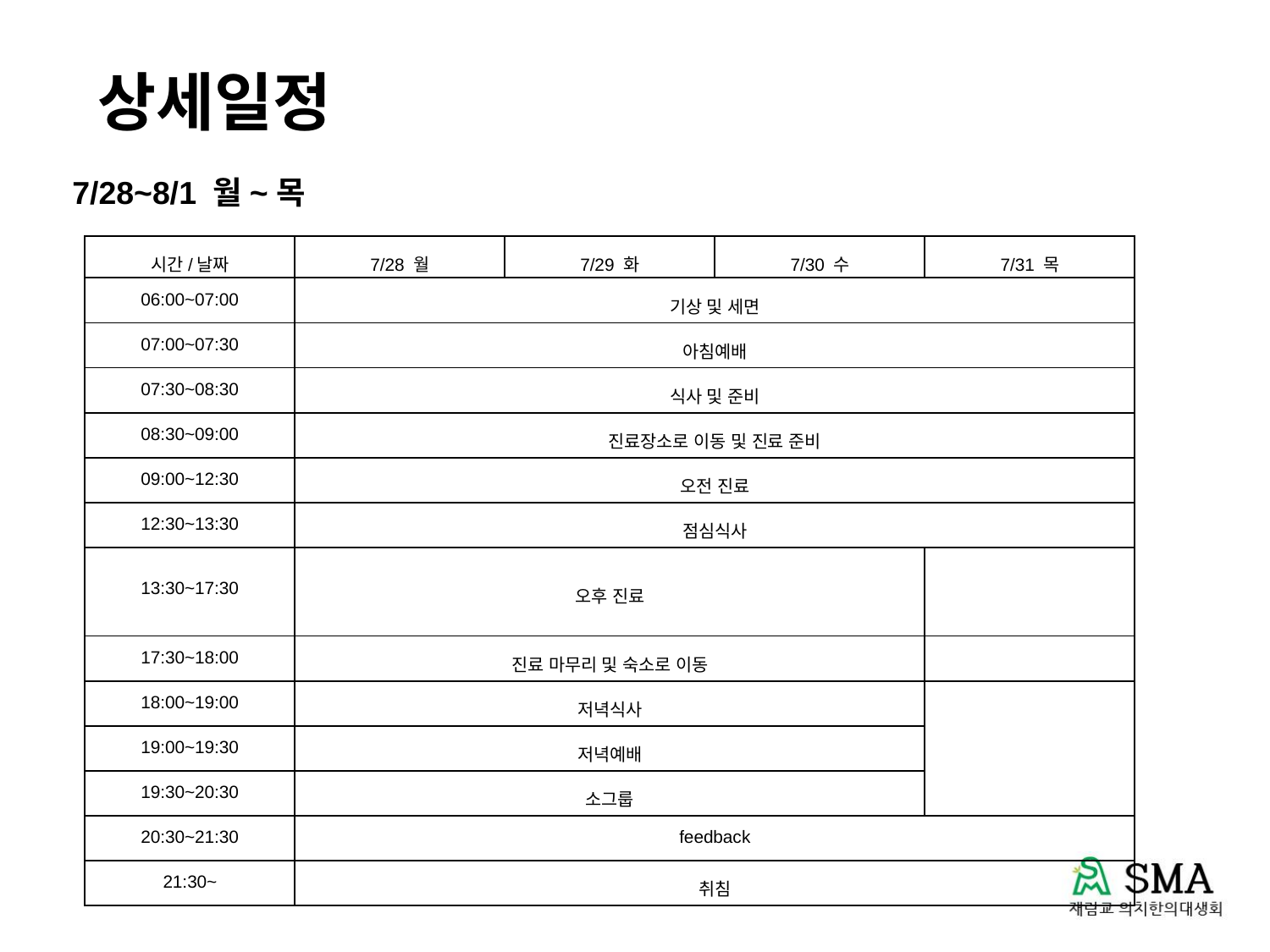

상세일정
7/28~8/1 월~목

| 시간/날짜 | 7/28 월 | 7/29 화 | 7/30 수 | 7/31 목 |
| --- | --- | --- | --- | --- |
| 06:00~07:00 | 기상 및 세면 |  |  |  |
| 07:00~07:30 | 아침예배 |  |  |  |
| 07:30~08:30 | 식사 및 준비 |  |  |  |
| 08:30~09:00 | 진료장소로 이동 및 진료 준비 |  |  |  |
| 09:00~12:30 | 오전 진료 |  |  |  |
| 12:30~13:30 | 점심식사 |  |  |  |
| 13:30~17:30 | 오후 진료 |  |  |  |
| 17:30~18:00 | 진료 마무리 및 숙소로 이동 |  |  |  |
| 18:00~19:00 | 저녁식사 |  |  |  |
| 19:00~19:30 | 저녁예배 |  |  |  |
| 19:30~20:30 | 소그룹 |  |  |  |
| 20:30~21:30 | feedback |  |  |  |
| 21:30~ | 취침 |  |  |  |